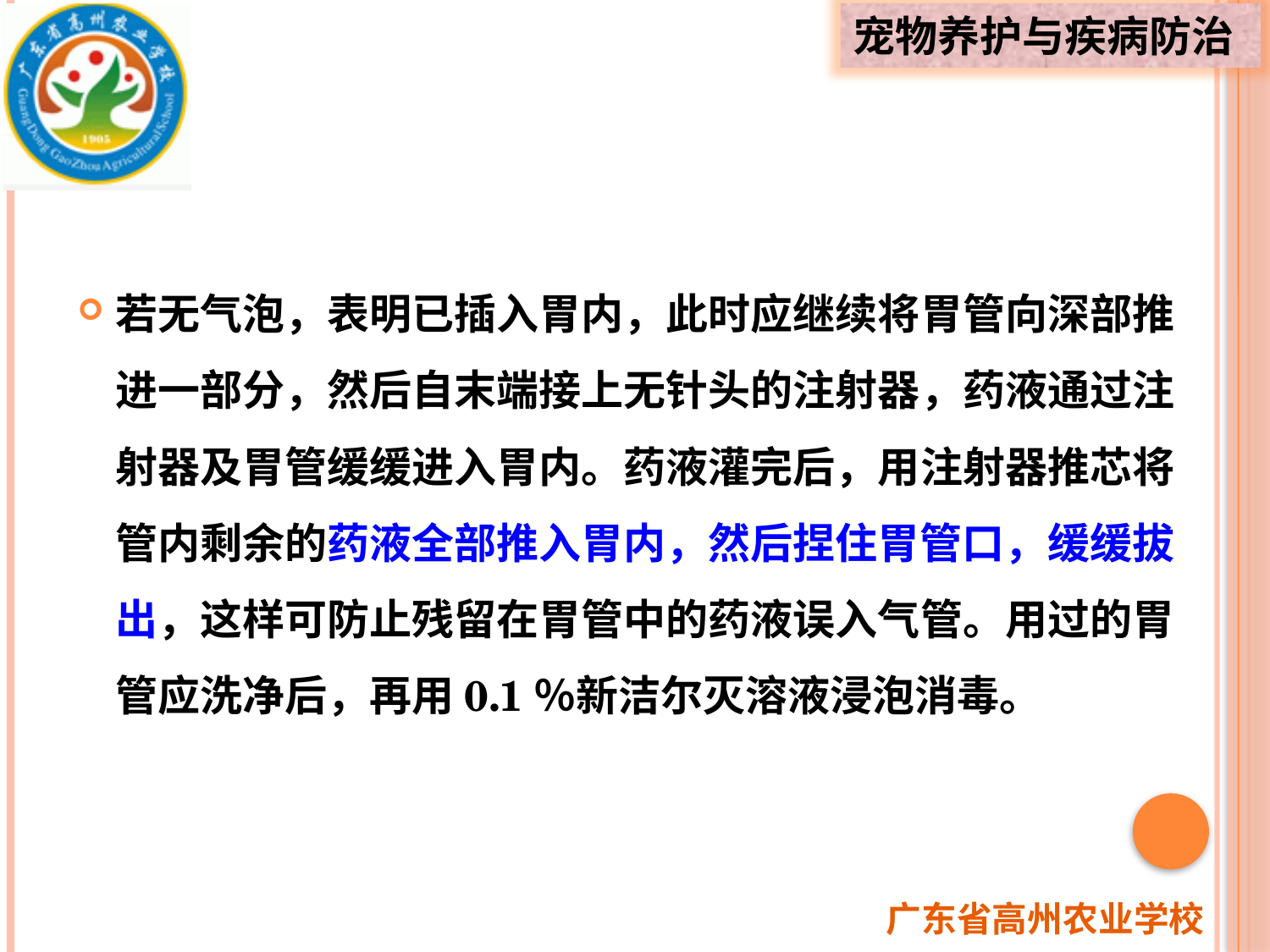

若无气泡，表明已插入胃内，此时应继续将胃管向深部推进一部分，然后自末端接上无针头的注射器，药液通过注射器及胃管缓缓进入胃内。药液灌完后，用注射器推芯将管内剩余的药液全部推入胃内，然后捏住胃管口，缓缓拔出，这样可防止残留在胃管中的药液误入气管。用过的胃管应洗净后，再用0.1％新洁尔灭溶液浸泡消毒。